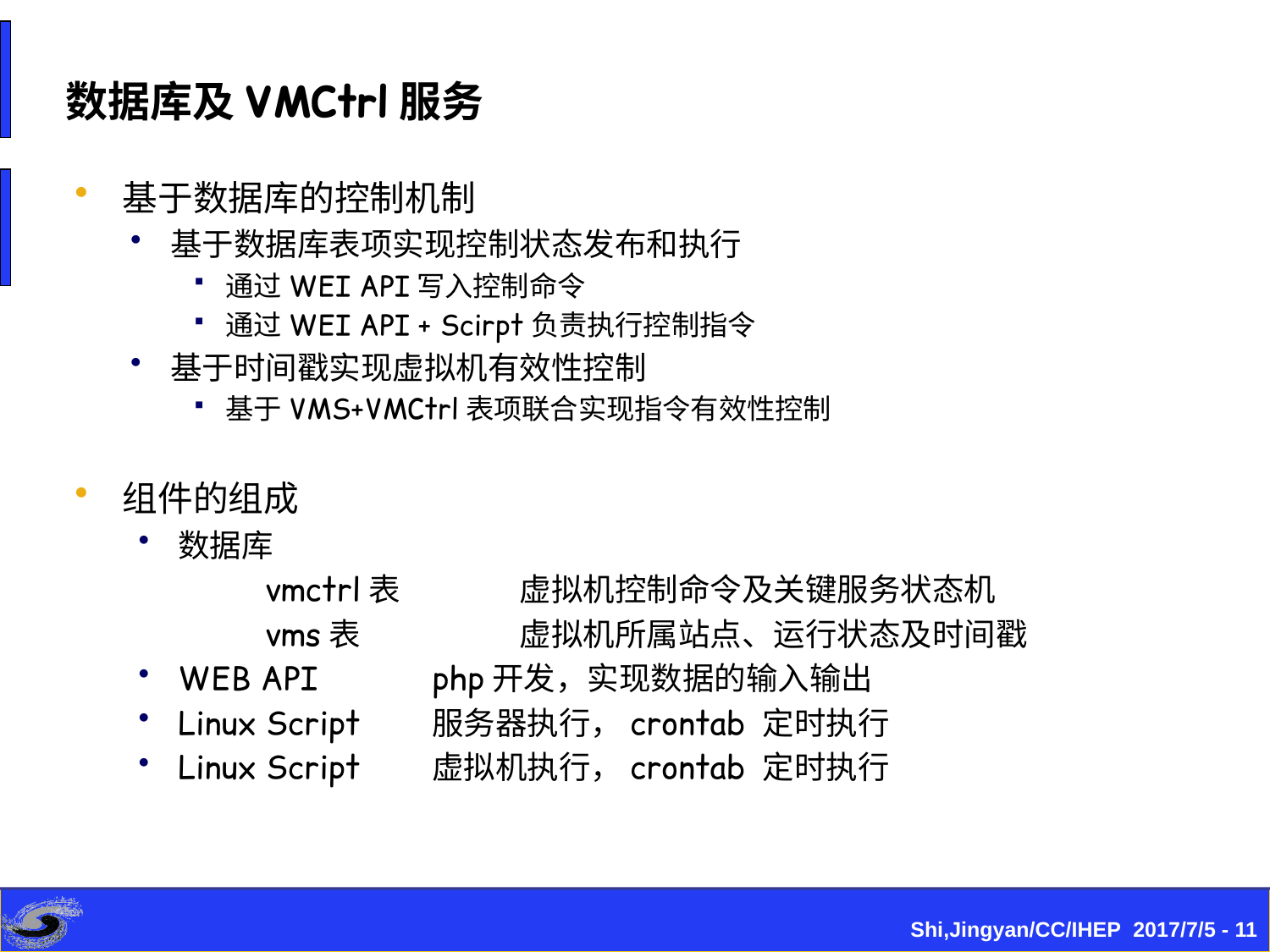

数据库及VMCtrl服务
基于数据库的控制机制
基于数据库表项实现控制状态发布和执行
通过WEI API写入控制命令
通过WEI API + Scirpt负责执行控制指令
基于时间戳实现虚拟机有效性控制
基于VMS+VMCtrl表项联合实现指令有效性控制

组件的组成
数据库
	vmctrl表	虚拟机控制命令及关键服务状态机
	vms表		虚拟机所属站点、运行状态及时间戳
WEB API 	php开发，实现数据的输入输出
Linux Script	服务器执行，crontab 定时执行
Linux Script	虚拟机执行，crontab 定时执行

Shi,Jingyan/CC/IHEP  2017/7/5 - 11